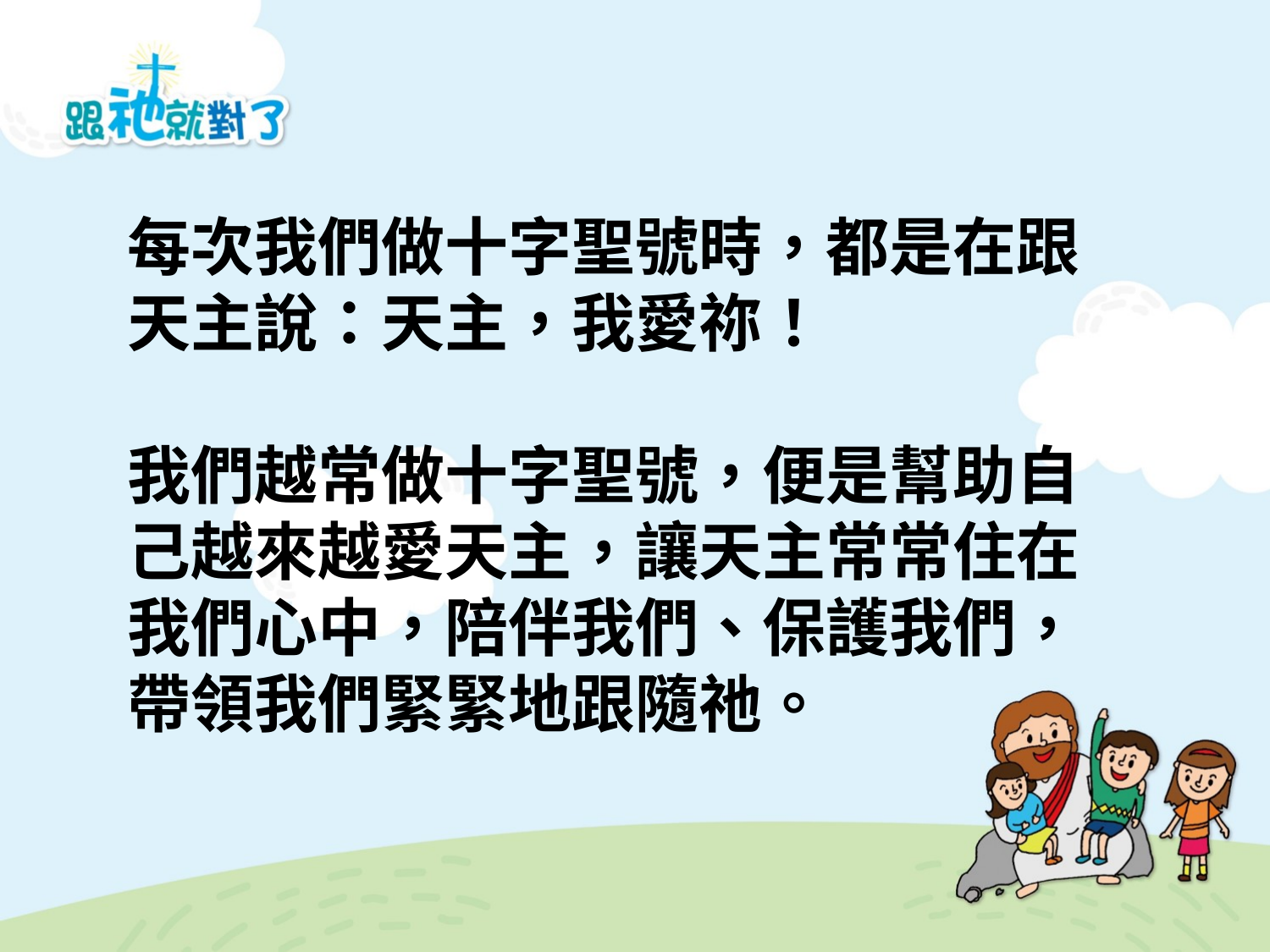

每次我們做十字聖號時，都是在跟天主說：天主，我愛祢！

我們越常做十字聖號，便是幫助自己越來越愛天主，讓天主常常住在我們心中，陪伴我們、保護我們，帶領我們緊緊地跟隨祂。